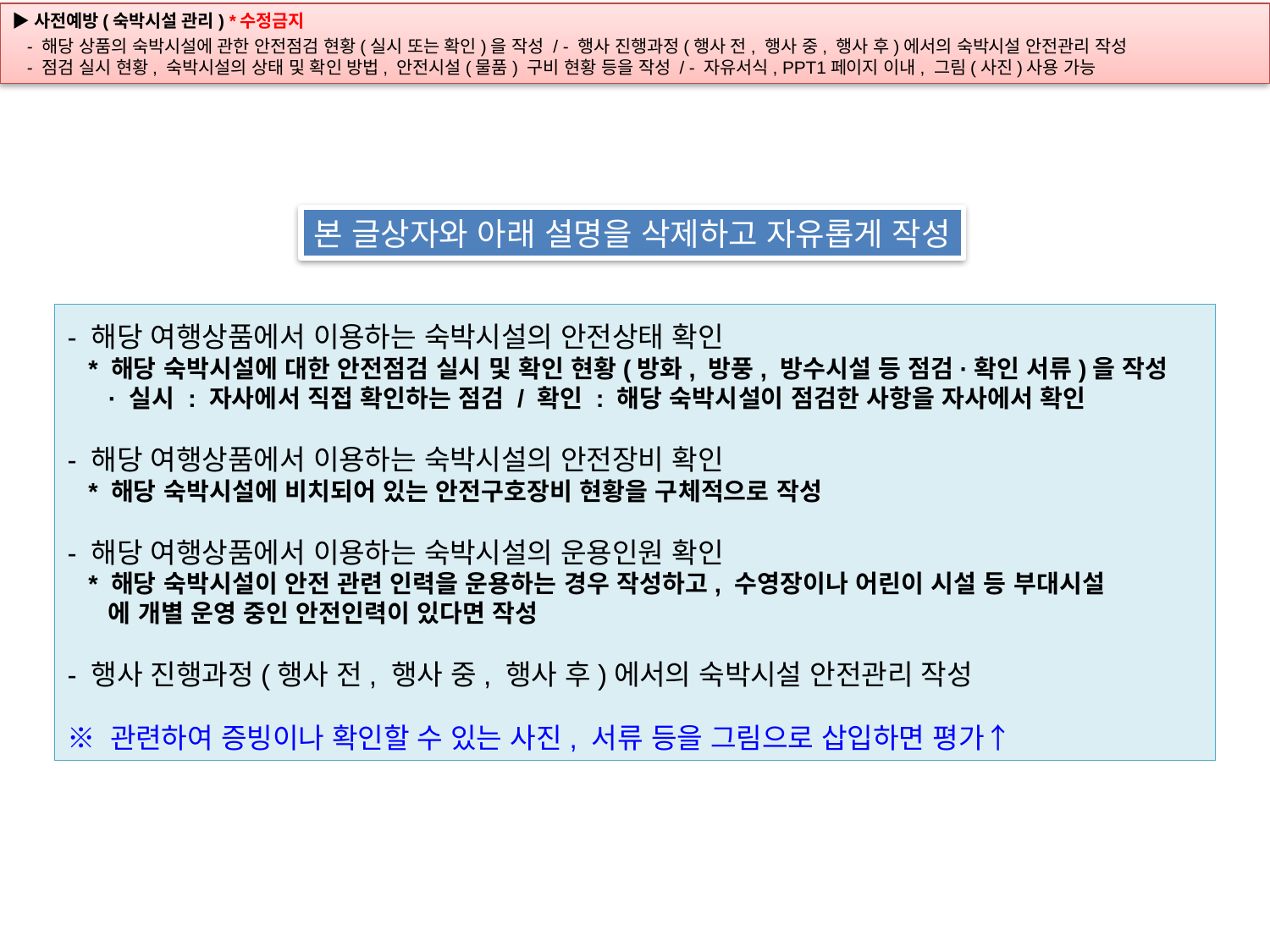

본 글상자와 아래 설명을 삭제하고 자유롭게 작성

- 해당 여행상품에서 이용하는 숙박시설의 안전상태 확인
   * 해당 숙박시설에 대한 안전점검 실시 및 확인 현황(방화, 방풍, 방수시설 등 점검·확인 서류)을 작성
     · 실시 : 자사에서 직접 확인하는 점검 / 확인 : 해당 숙박시설이 점검한 사항을 자사에서 확인

- 해당 여행상품에서 이용하는 숙박시설의 안전장비 확인
   * 해당 숙박시설에 비치되어 있는 안전구호장비 현황을 구체적으로 작성

- 해당 여행상품에서 이용하는 숙박시설의 운용인원 확인
   * 해당 숙박시설이 안전 관련 인력을 운용하는 경우 작성하고, 수영장이나 어린이 시설 등 부대시설
     에 개별 운영 중인 안전인력이 있다면 작성

- 행사 진행과정(행사 전, 행사 중, 행사 후)에서의 숙박시설 안전관리 작성

※ 관련하여 증빙이나 확인할 수 있는 사진, 서류 등을 그림으로 삽입하면 평가↑